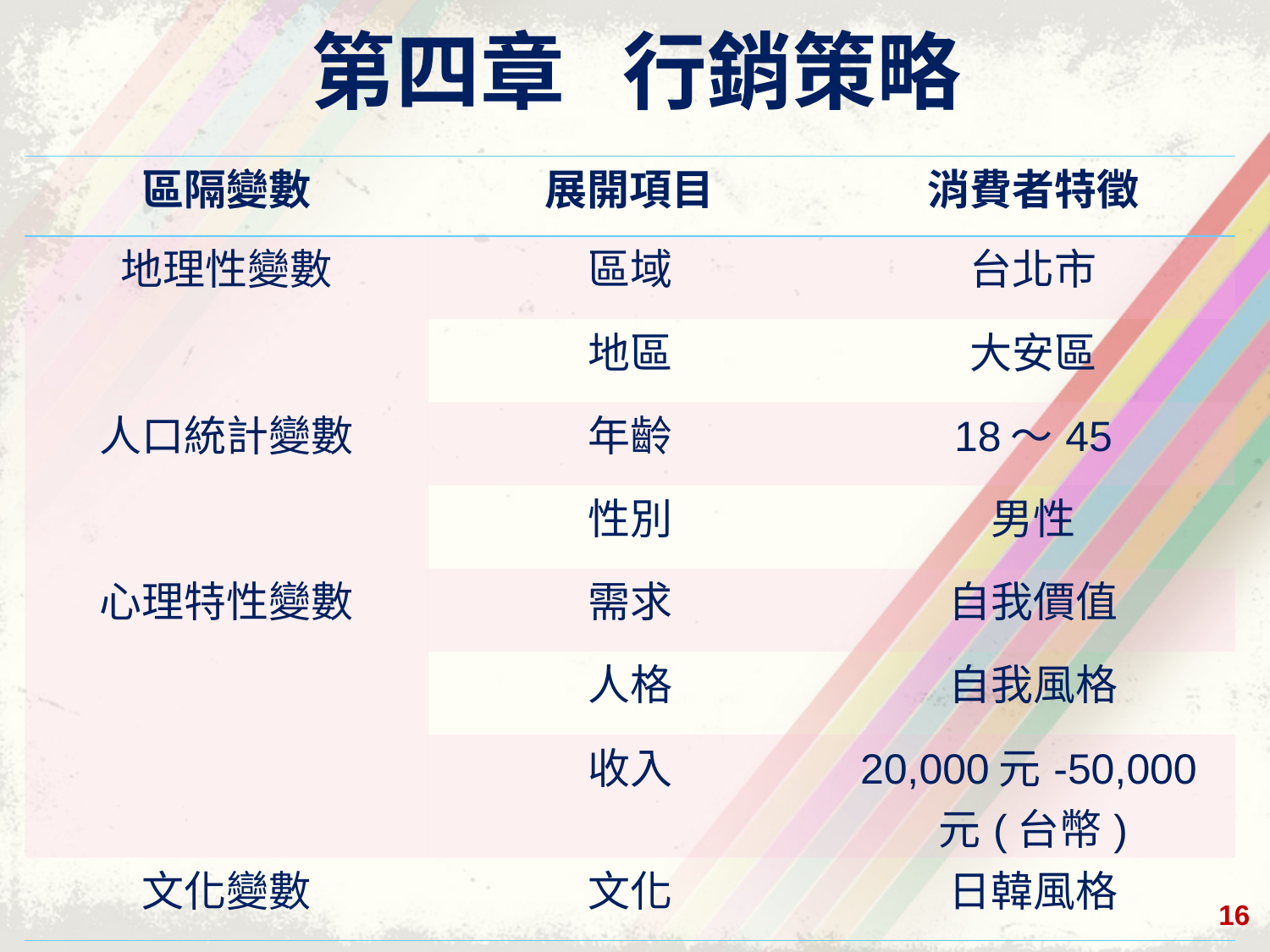

# 第四章   行銷策略
| 區隔變數 | 展開項目 | 消費者特徵 |
| --- | --- | --- |
| 地理性變數 | 區域 | 台北市 |
|  | 地區 | 大安區 |
| 人口統計變數 | 年齡 | 18～45 |
|  | 性別 | 男性 |
| 心理特性變數 | 需求 | 自我價值 |
|  | 人格 | 自我風格 |
|  | 收入 | 20,000元-50,000元(台幣) |
| 文化變數 | 文化 | 日韓風格 |
16